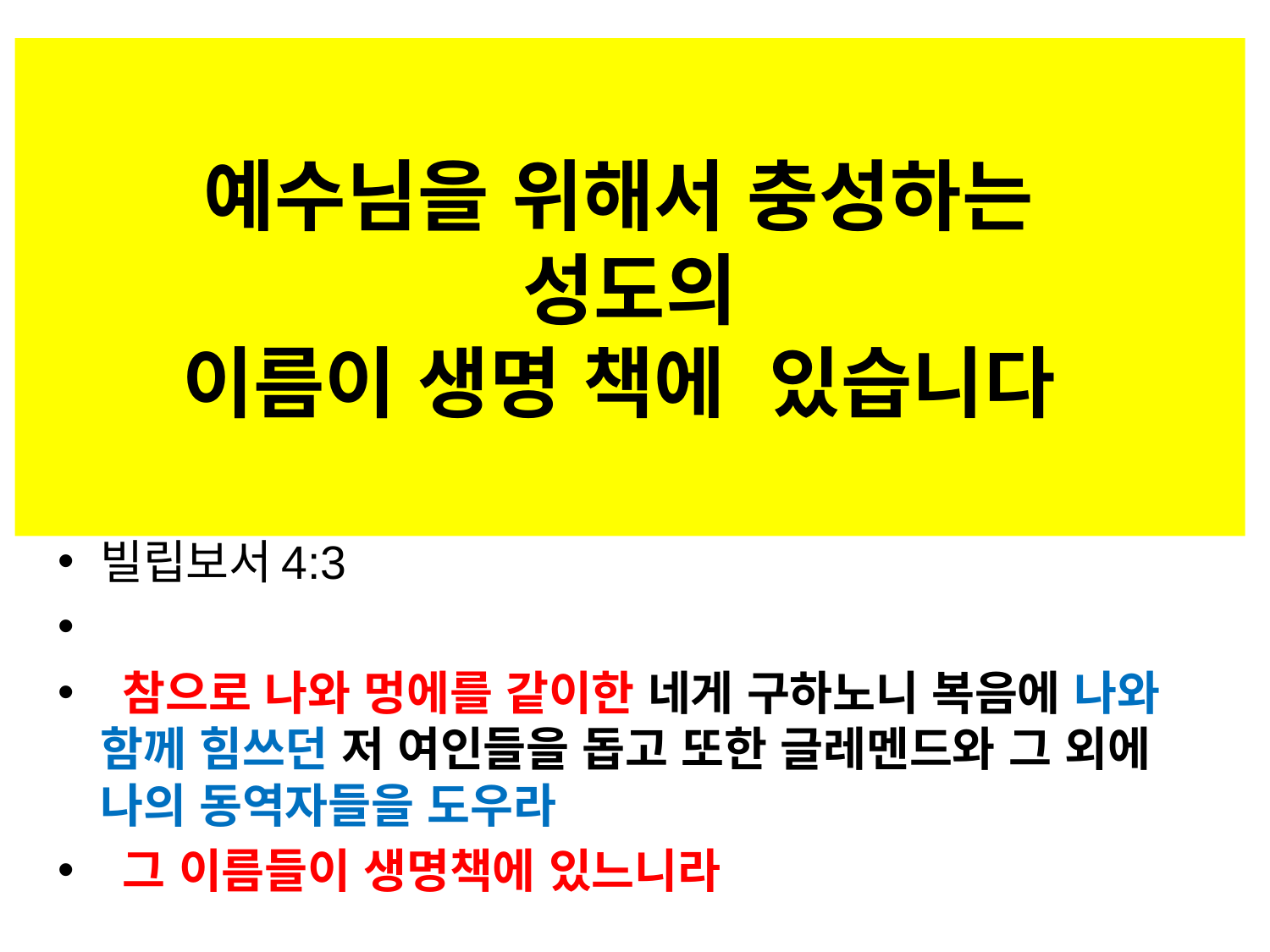

# 예수님을 위해서 충성하는 성도의 이름이 생명 책에  있습니다
빌립보서4:3

 참으로 나와 멍에를 같이한 네게 구하노니 복음에 나와 함께 힘쓰던 저 여인들을 돕고 또한 글레멘드와 그 외에 나의 동역자들을 도우라
 그 이름들이 생명책에 있느니라